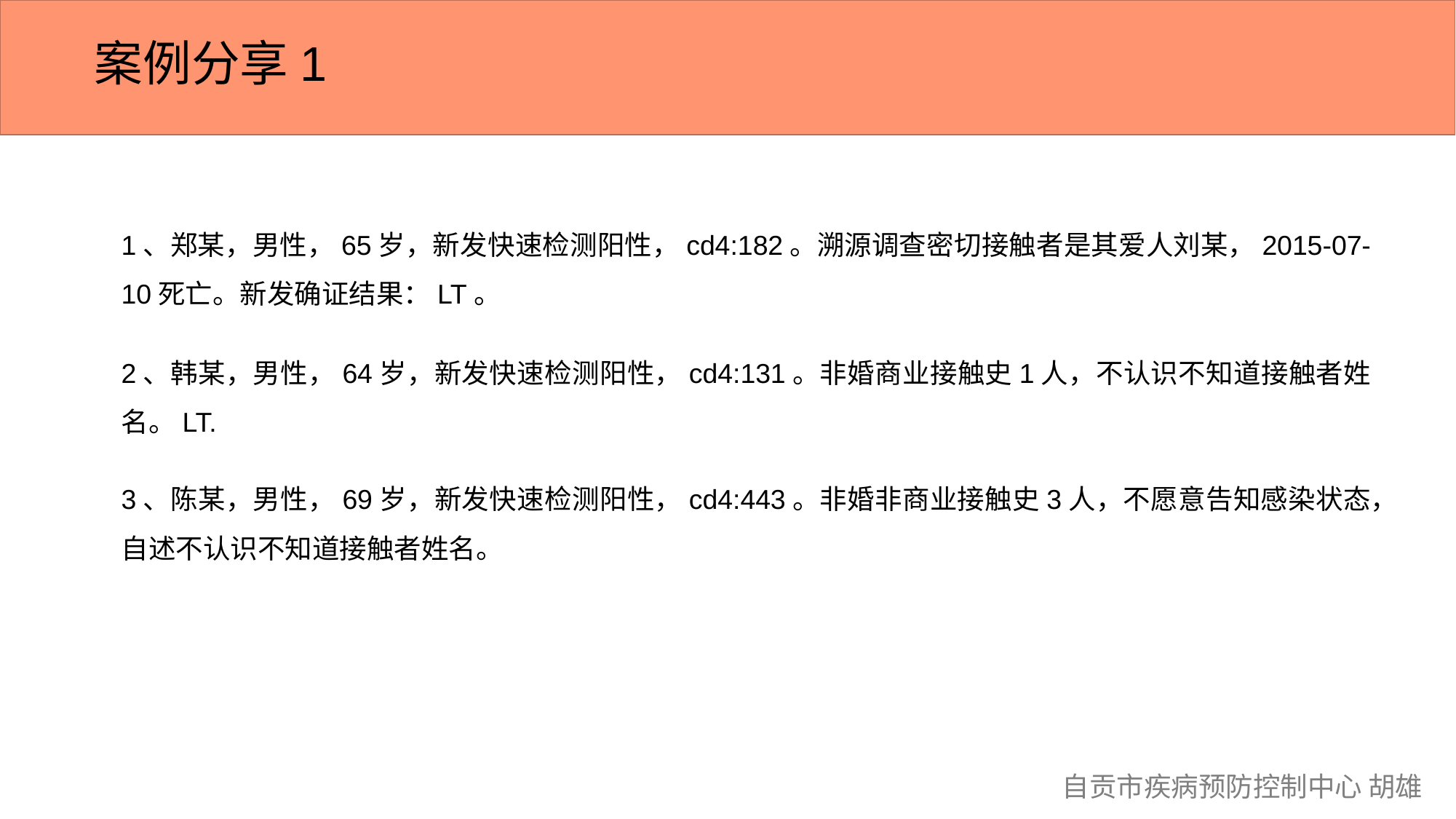

案例分享1
1、郑某，男性，65岁，新发快速检测阳性，cd4:182。溯源调查密切接触者是其爱人刘某，2015-07-10死亡。新发确证结果：LT。
2、韩某，男性，64岁，新发快速检测阳性，cd4:131。非婚商业接触史1人，不认识不知道接触者姓名。LT.
3、陈某，男性，69岁，新发快速检测阳性，cd4:443。非婚非商业接触史3人，不愿意告知感染状态，自述不认识不知道接触者姓名。